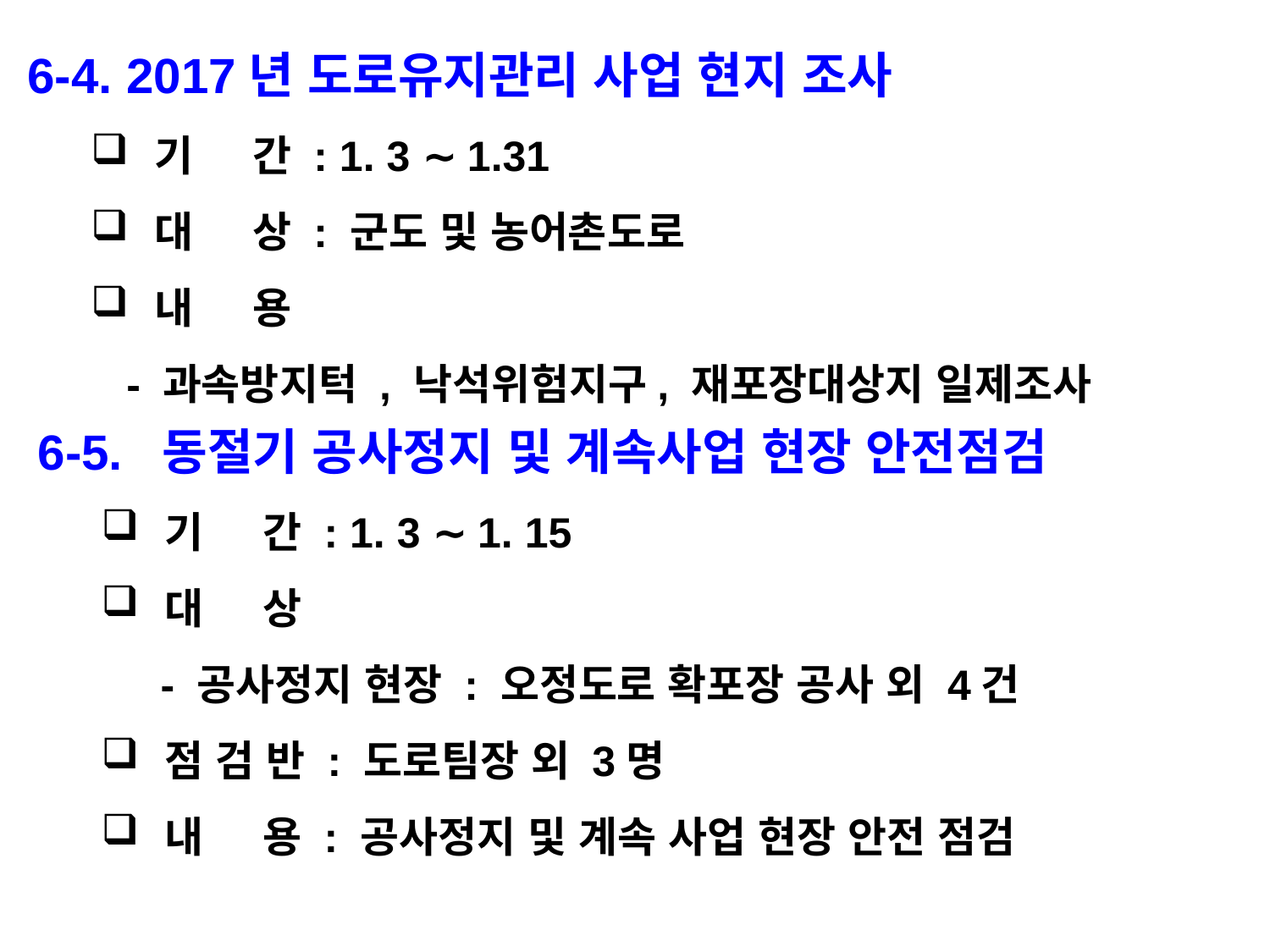

6-4. 2017년 도로유지관리 사업 현지 조사
기     간 : 1. 3 ∼ 1.31
대     상 : 군도 및 농어촌도로
내     용
   - 과속방지턱 , 낙석위험지구, 재포장대상지 일제조사

6-5.  동절기 공사정지 및 계속사업 현장 안전점검
기     간 : 1. 3 ∼ 1. 15
대     상
     - 공사정지 현장 : 오정도로 확포장 공사 외 4건
점 검 반 : 도로팀장 외 3명
내     용 : 공사정지 및 계속 사업 현장 안전 점검